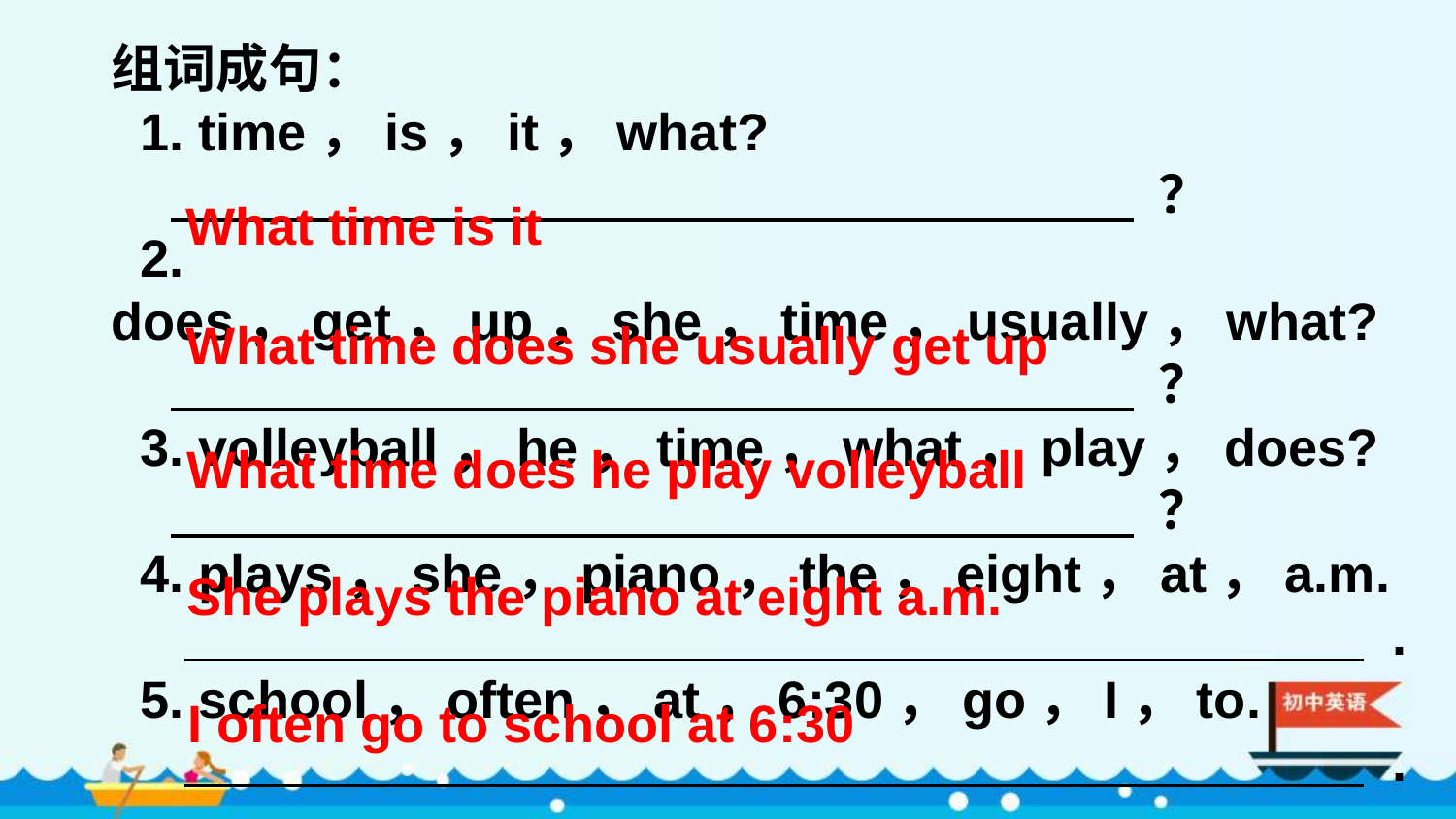

组词成句：
  1. time，is，it，what?
                                                                                       ？
  2. does，get，up，she，time，usually，what?
                                                                                       ？
  3. volleyball，he，time，what，play，does?
                                                                                       ？
  4. plays，she，piano，the，eight，at，a.m.
                                                                                        .
  5. school，often，at，6:30，go，I，to.
                                                                                        .
What time is it
 What time does she usually get up
 What time does he play volleyball
She plays the piano at eight a.m.
 I often go to school at 6:30